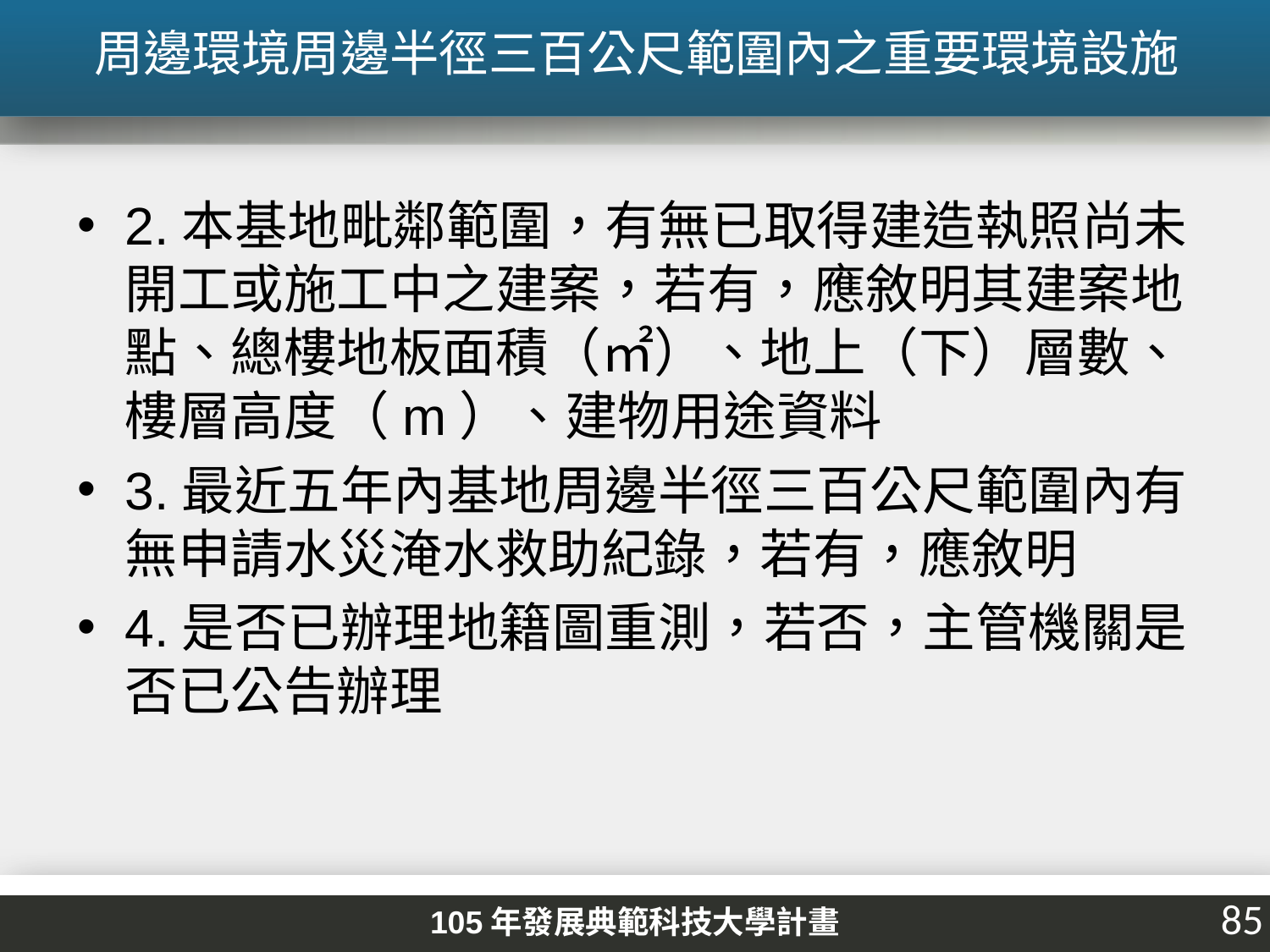

# 周邊環境周邊半徑三百公尺範圍內之重要環境設施
2.本基地毗鄰範圍，有無已取得建造執照尚未開工或施工中之建案，若有，應敘明其建案地點、總樓地板面積（㎡）、地上（下）層數、樓層高度（m）、建物用途資料
3.最近五年內基地周邊半徑三百公尺範圍內有無申請水災淹水救助紀錄，若有，應敘明
4.是否已辦理地籍圖重測，若否，主管機關是否已公告辦理